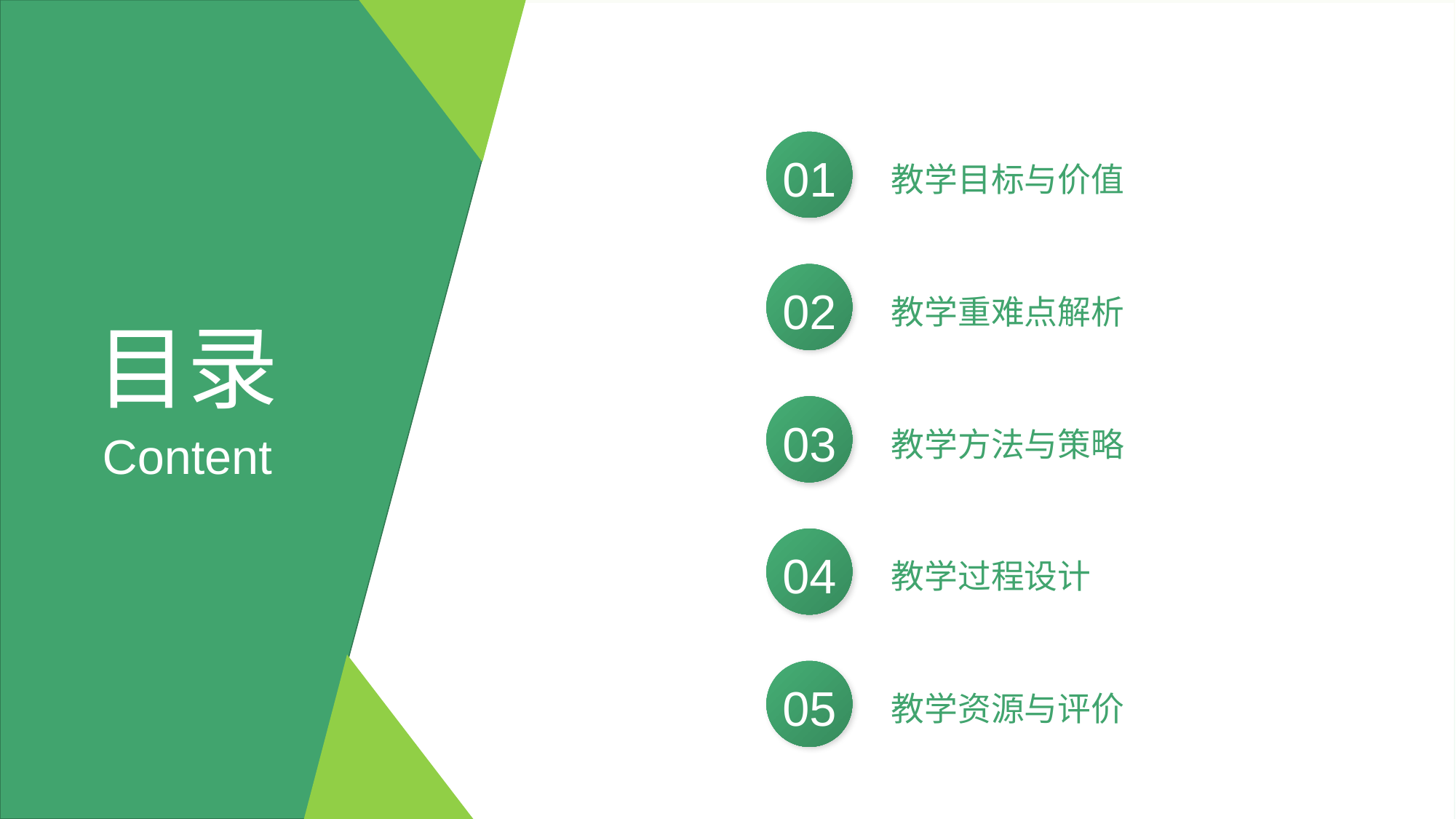

教学目标与价值

01
教学重难点解析

02
目录
教学方法与策略

03
Content
教学过程设计

04
教学资源与评价

05